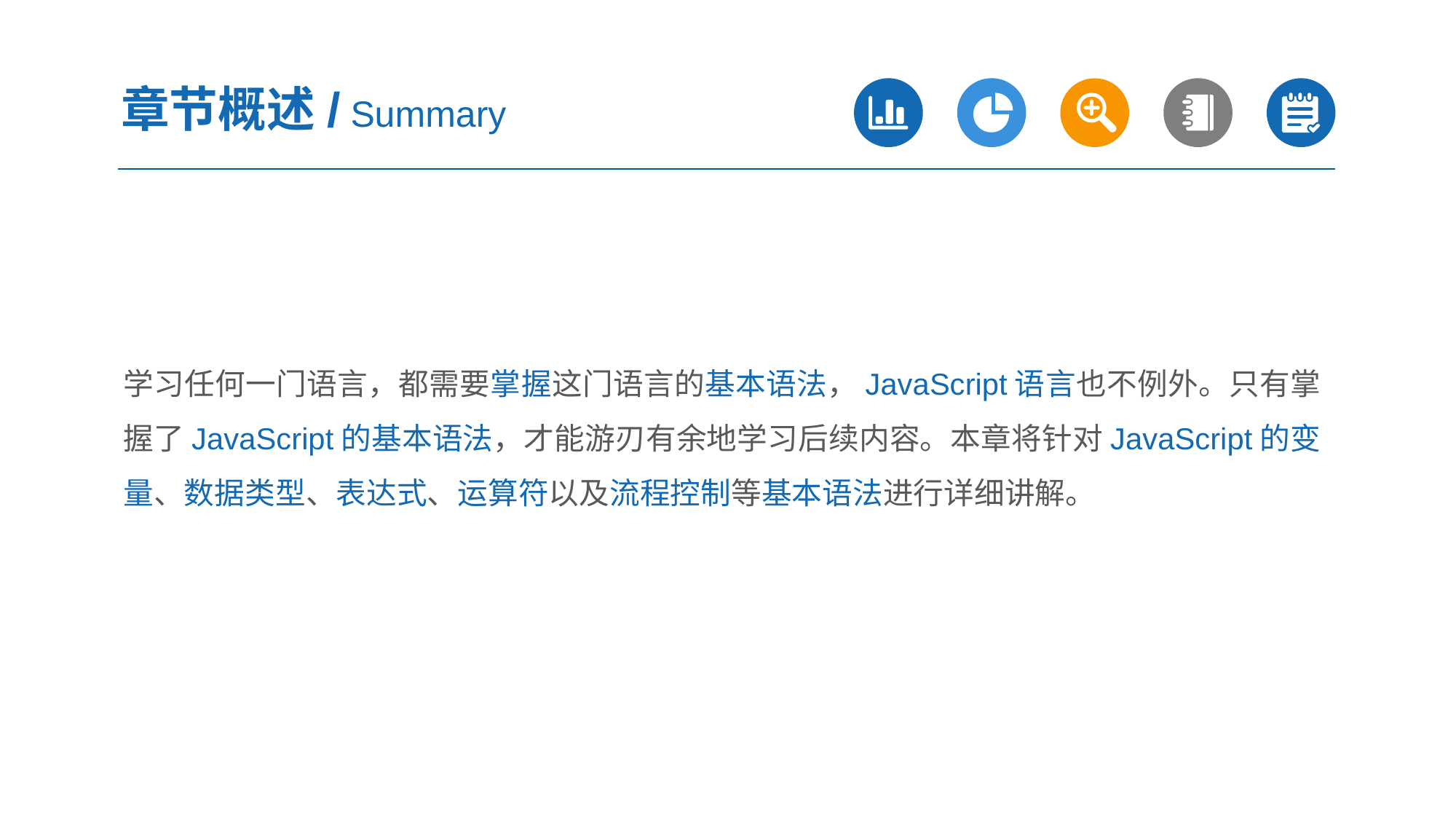

章节概述/ Summary
学习任何一门语言，都需要掌握这门语言的基本语法，JavaScript语言也不例外。只有掌握了JavaScript的基本语法，才能游刃有余地学习后续内容。本章将针对JavaScript的变量、数据类型、表达式、运算符以及流程控制等基本语法进行详细讲解。